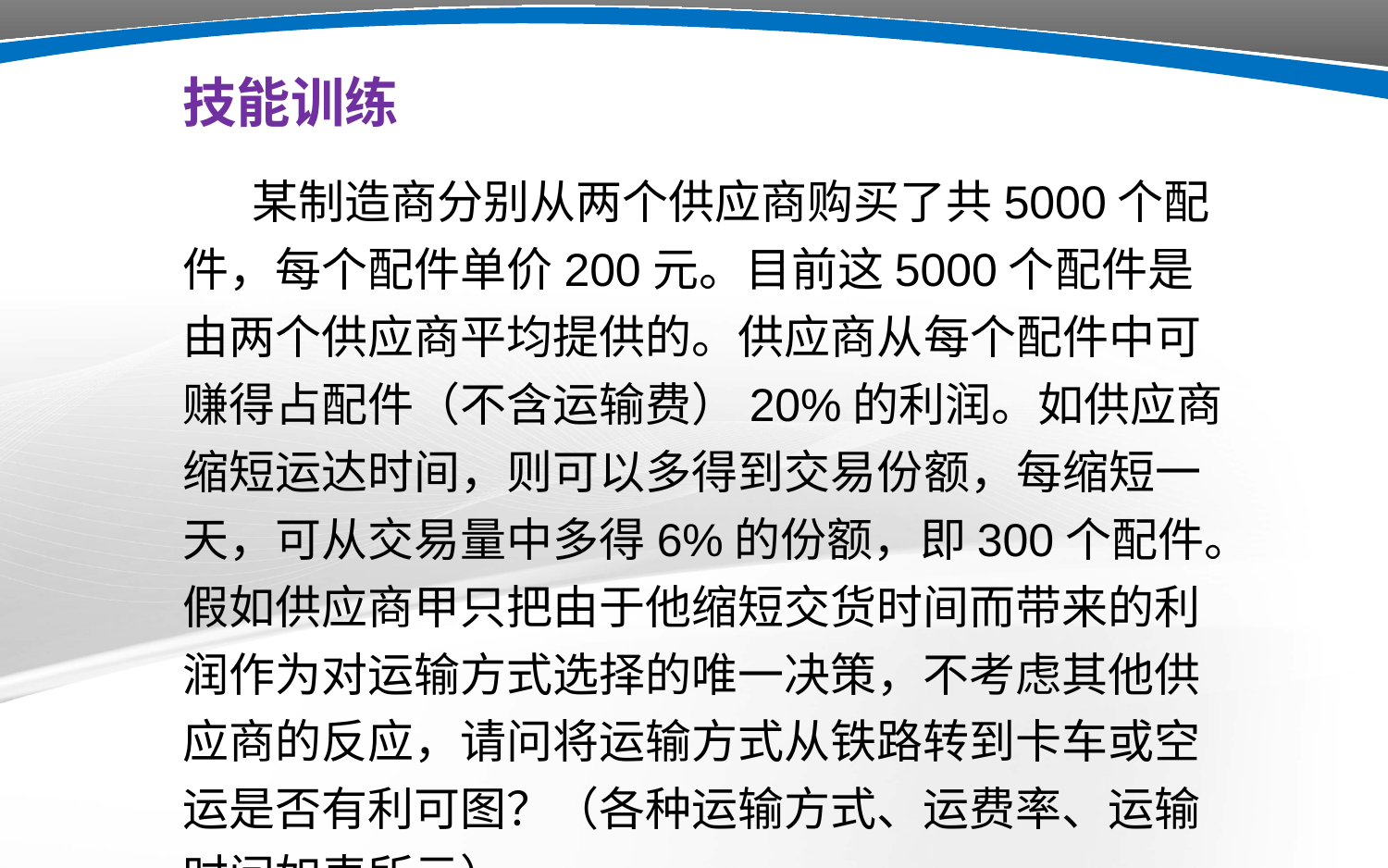

技能训练
某制造商分别从两个供应商购买了共5000个配件，每个配件单价200元。目前这5000个配件是由两个供应商平均提供的。供应商从每个配件中可赚得占配件（不含运输费）20%的利润。如供应商缩短运达时间，则可以多得到交易份额，每缩短一天，可从交易量中多得6%的份额，即300个配件。假如供应商甲只把由于他缩短交货时间而带来的利润作为对运输方式选择的唯一决策，不考虑其他供应商的反应，请问将运输方式从铁路转到卡车或空运是否有利可图？（各种运输方式、运费率、运输时间如表所示）